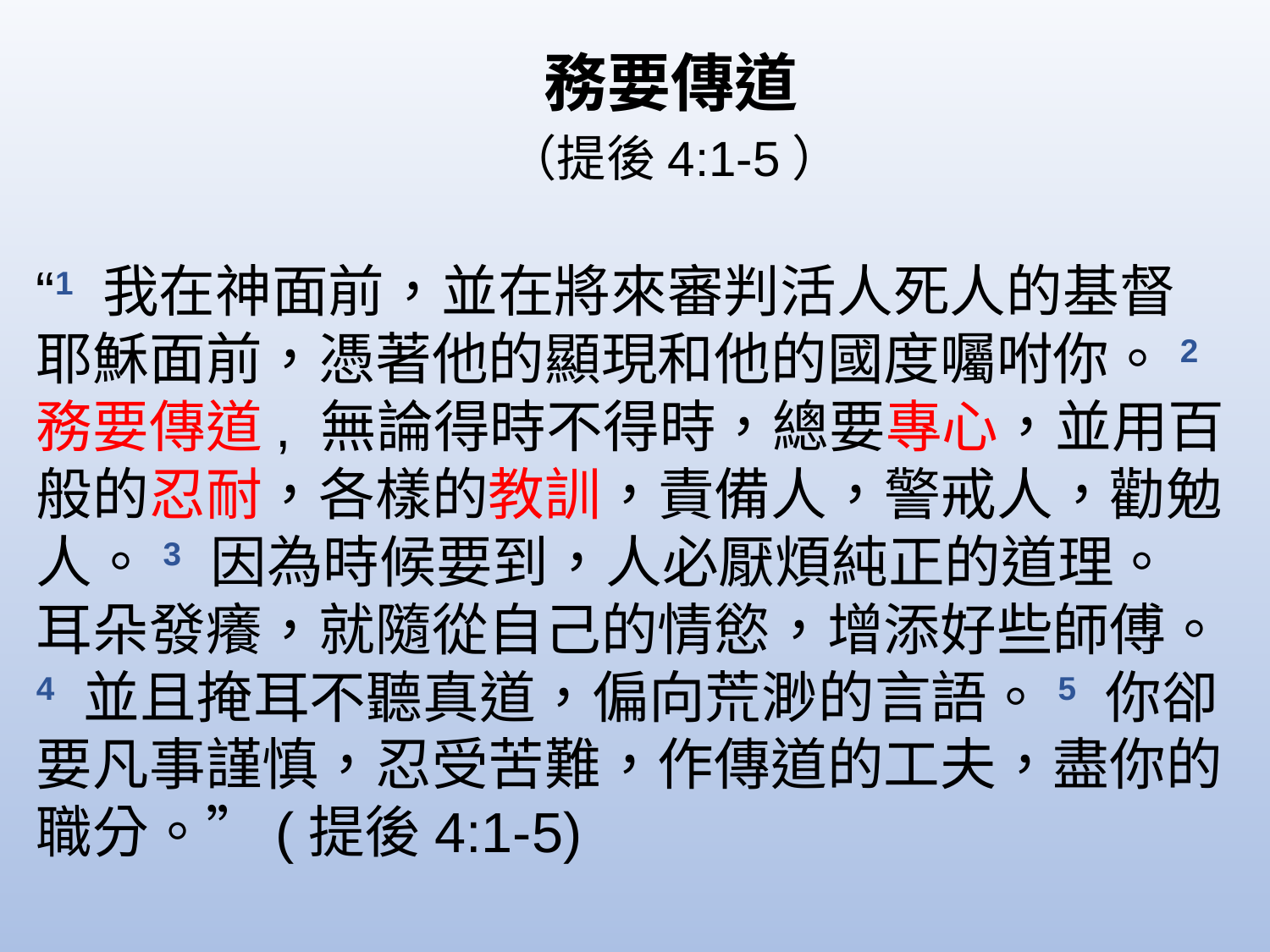

務要傳道
		      	       （提後4:1-5）

“1 我在神面前，並在將來審判活人死人的基督耶穌面前，憑著他的顯現和他的國度囑咐你。2 務要傳道, 無論得時不得時，總要專心，並用百般的忍耐，各樣的教訓，責備人，警戒人，勸勉人。3 因為時候要到，人必厭煩純正的道理。耳朵發癢，就隨從自己的情慾，增添好些師傅。4 並且掩耳不聽真道，偏向荒渺的言語。5 你卻要凡事謹慎，忍受苦難，作傳道的工夫，盡你的職分。”(提後4:1-5)